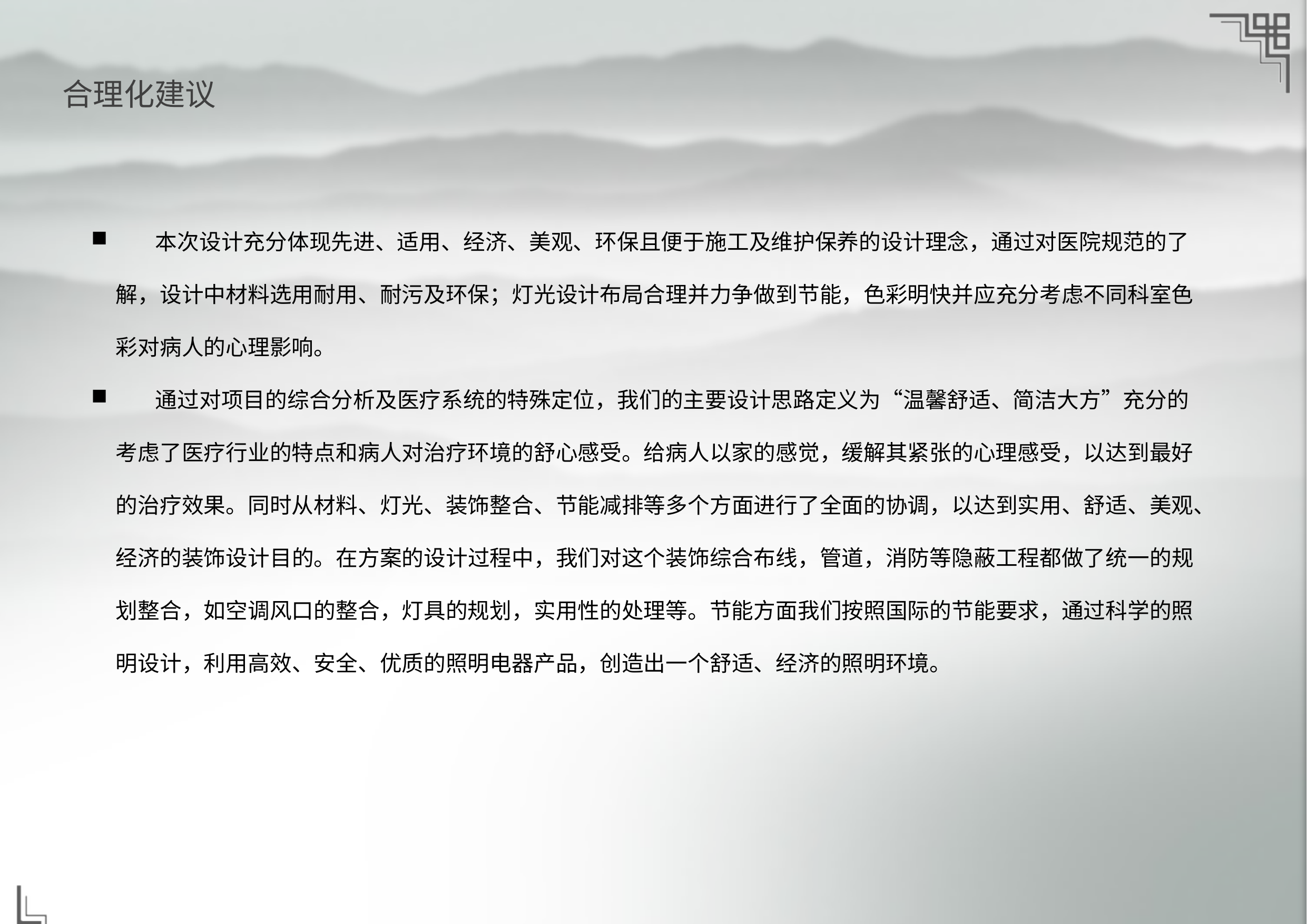

合理化建议
       本次设计充分体现先进、适用、经济、美观、环保且便于施工及维护保养的设计理念，通过对医院规范的了解，设计中材料选用耐用、耐污及环保；灯光设计布局合理并力争做到节能，色彩明快并应充分考虑不同科室色彩对病人的心理影响。
       通过对项目的综合分析及医疗系统的特殊定位，我们的主要设计思路定义为“温馨舒适、简洁大方”充分的考虑了医疗行业的特点和病人对治疗环境的舒心感受。给病人以家的感觉，缓解其紧张的心理感受，以达到最好的治疗效果。同时从材料、灯光、装饰整合、节能减排等多个方面进行了全面的协调，以达到实用、舒适、美观、经济的装饰设计目的。在方案的设计过程中，我们对这个装饰综合布线，管道，消防等隐蔽工程都做了统一的规划整合，如空调风口的整合，灯具的规划，实用性的处理等。节能方面我们按照国际的节能要求，通过科学的照明设计，利用高效、安全、优质的照明电器产品，创造出一个舒适、经济的照明环境。